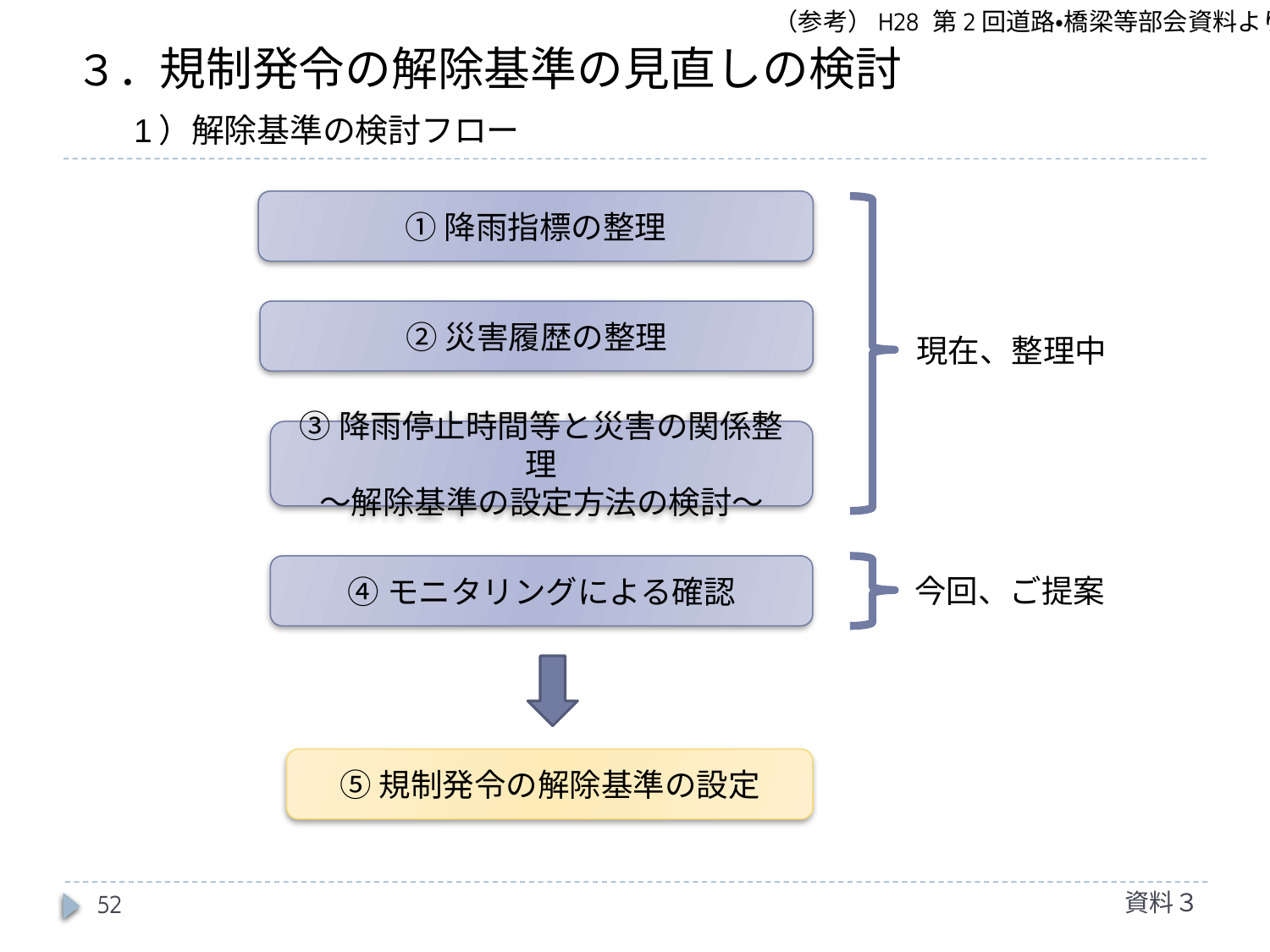

（参考）H28 第2回道路・橋梁等部会資料より
# ３．規制発令の解除基準の見直しの検討 　1）解除基準の検討フロー
①降雨指標の整理

②災害履歴の整理
現在、整理中
③降雨停止時間等と災害の関係整理
～解除基準の設定方法の検討～
④モニタリングによる確認

今回、ご提案

⑤規制発令の解除基準の設定
資料３
52